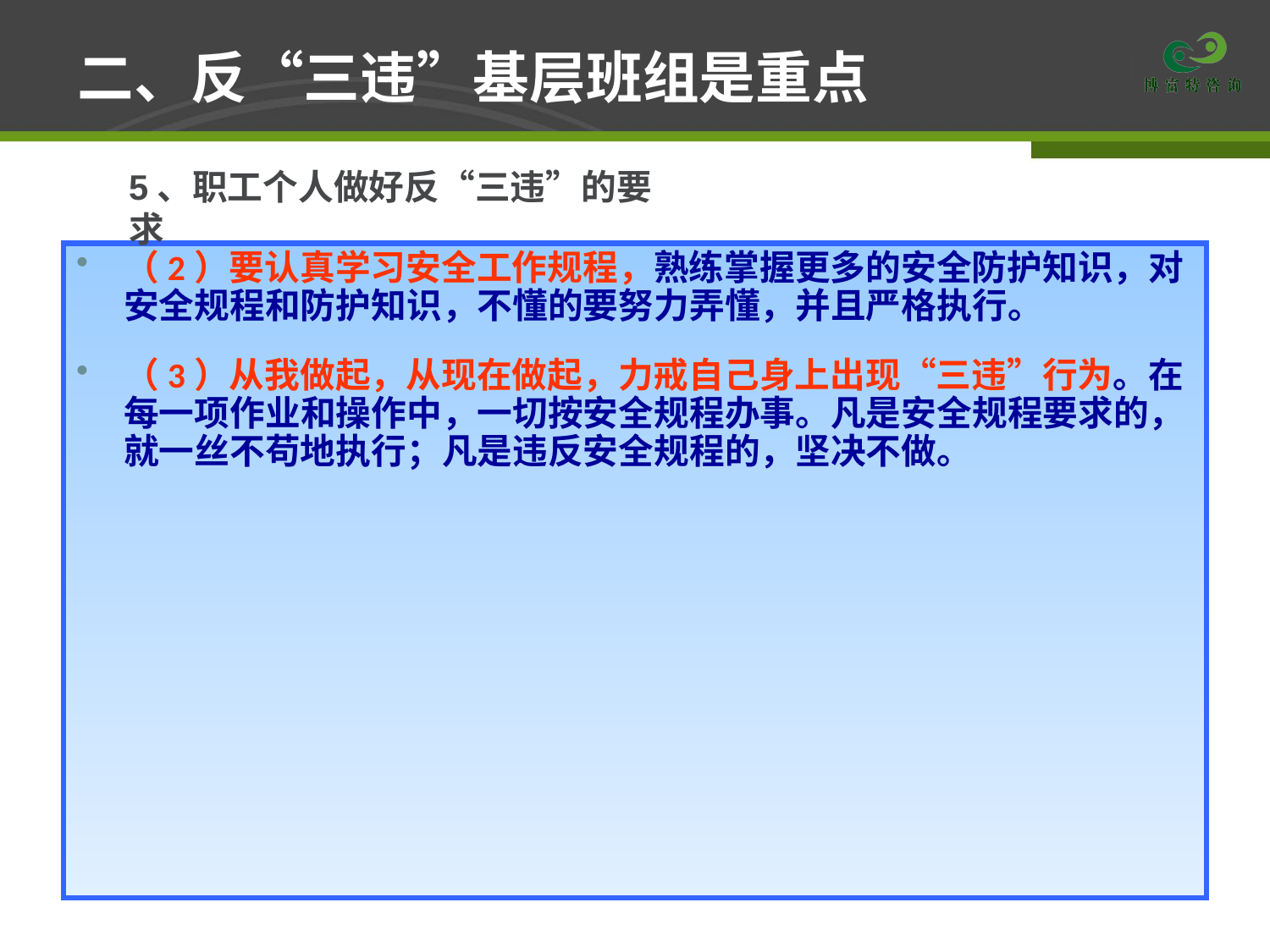

# 二、反“三违”基层班组是重点
5、职工个人做好反“三违”的要求
（2）要认真学习安全工作规程，熟练掌握更多的安全防护知识，对安全规程和防护知识，不懂的要努力弄懂，并且严格执行。
（3）从我做起，从现在做起，力戒自己身上出现“三违”行为。在每一项作业和操作中，一切按安全规程办事。凡是安全规程要求的，就一丝不苟地执行；凡是违反安全规程的，坚决不做。
34